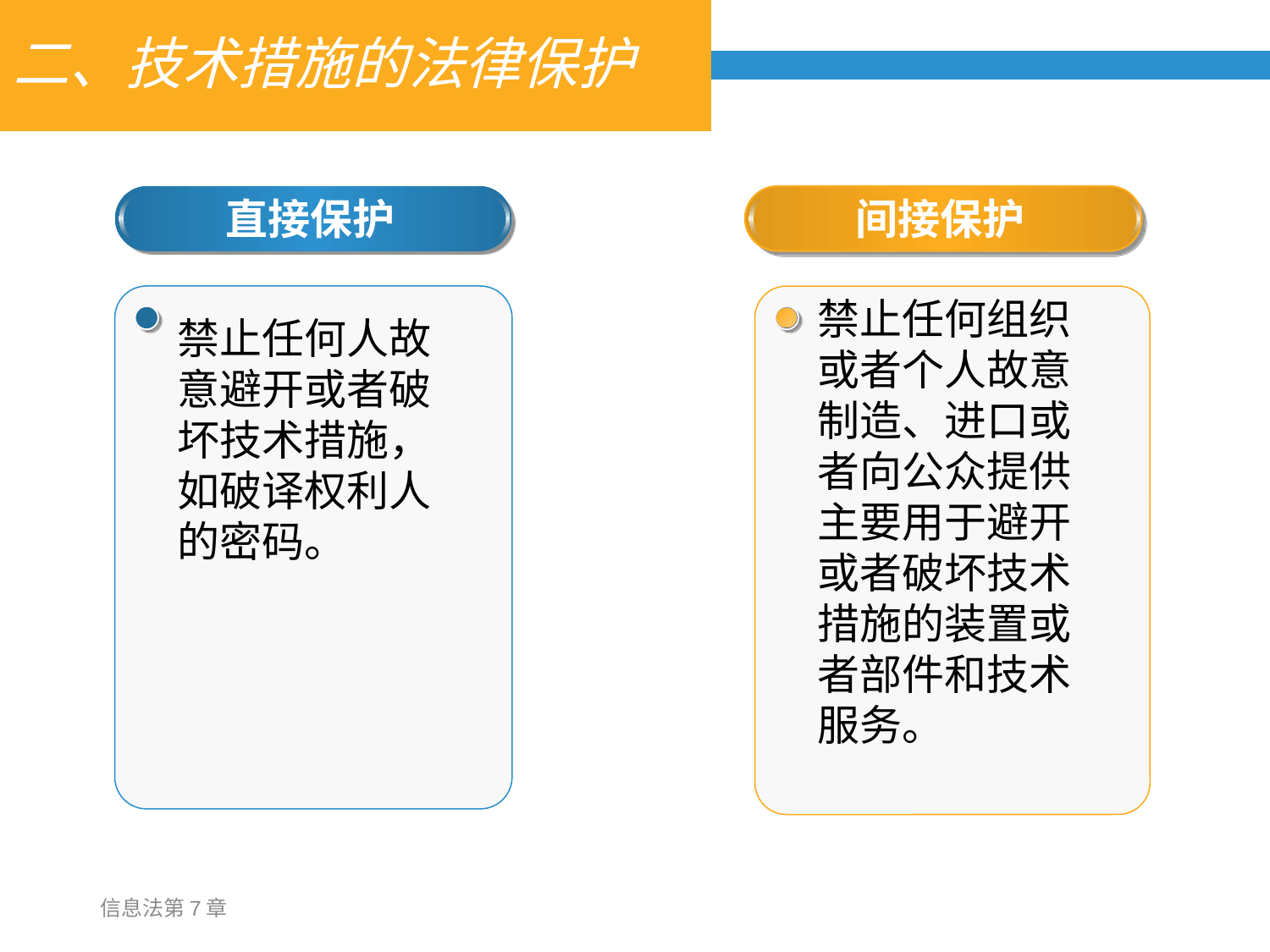

# 二、技术措施的法律保护

直接保护

间接保护

禁止任何组织或者个人故意制造、进口或者向公众提供主要用于避开或者破坏技术措施的装置或者部件和技术服务。

禁止任何人故意避开或者破坏技术措施，如破译权利人的密码。

信息法第7章